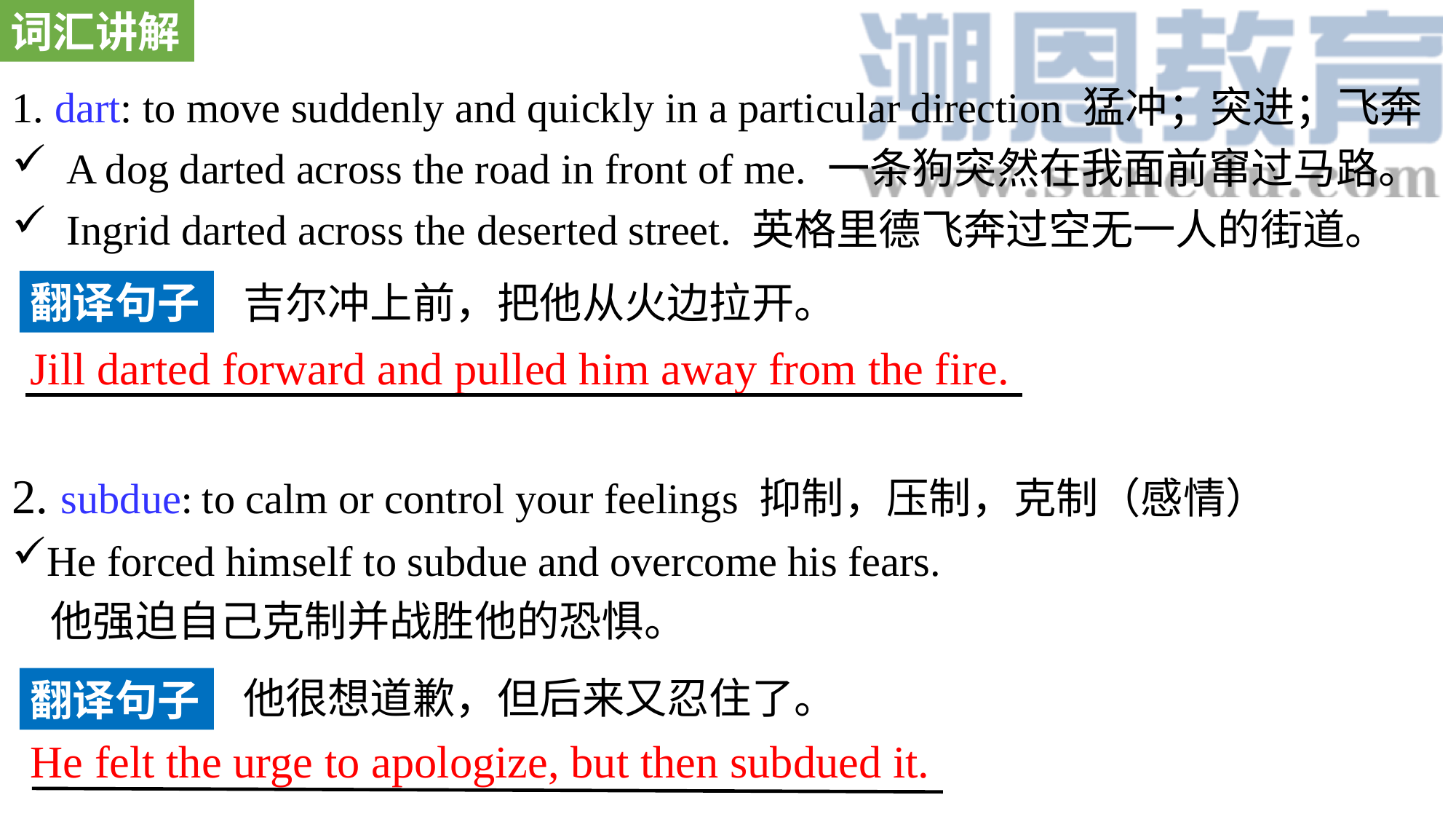

词汇讲解
1. dart: to move suddenly and quickly in a particular direction 猛冲；突进；飞奔
A dog darted across the road in front of me. 一条狗突然在我面前窜过马路。
Ingrid darted across the deserted street. 英格里德飞奔过空无一人的街道。

2. subdue: to calm or control your feelings 抑制，压制，克制（感情）
He forced himself to subdue and overcome his fears.
   他强迫自己克制并战胜他的恐惧。
翻译句子
吉尔冲上前，把他从火边拉开。
Jill darted forward and pulled him away from the fire.
他很想道歉，但后来又忍住了。
翻译句子
He felt the urge to apologize, but then subdued it.